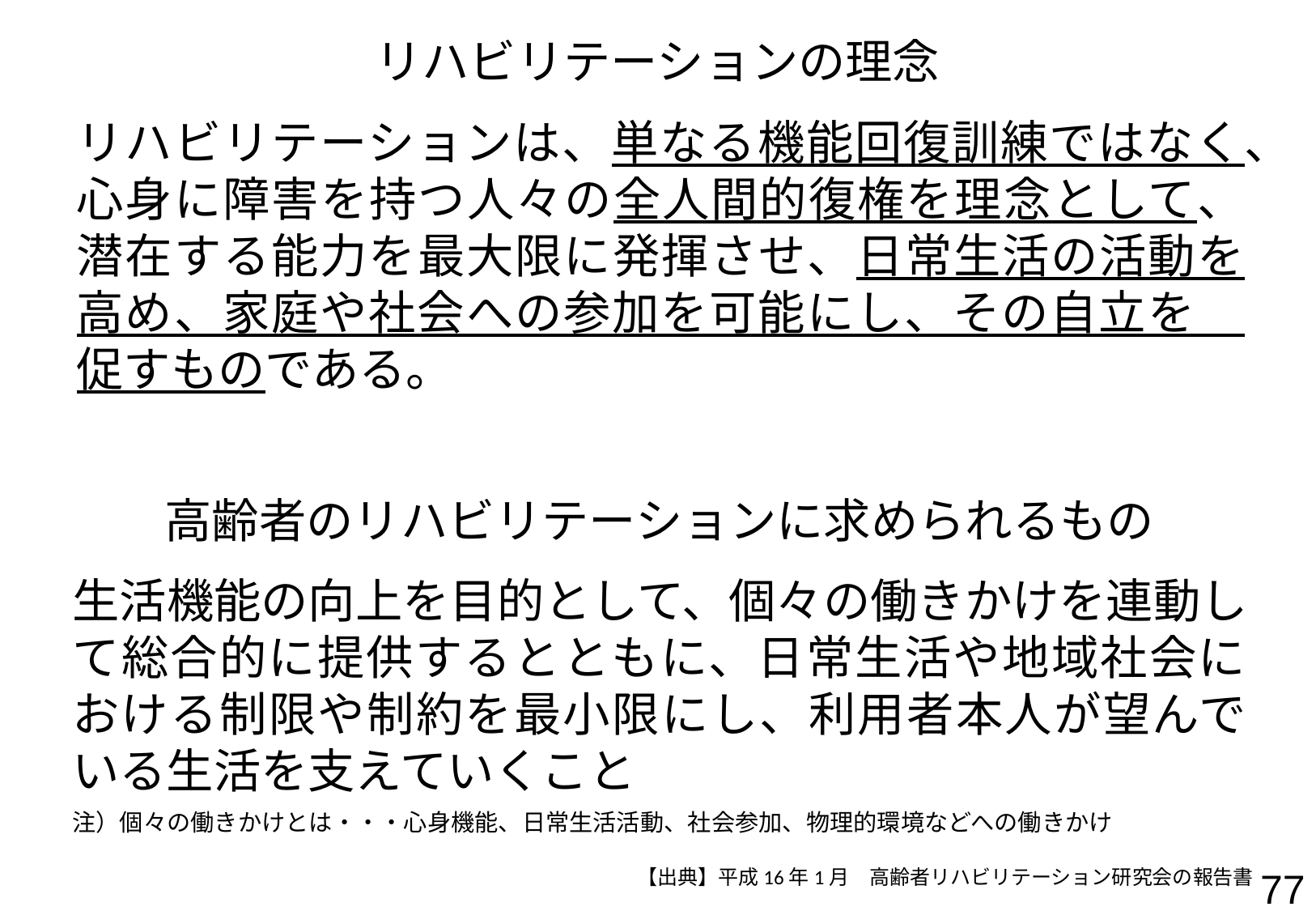

リハビリテーションの理念
# リハビリテーションは、単なる機能回復訓練ではなく、心身に障害を持つ人々の全人間的復権を理念として、潜在する能力を最大限に発揮させ、日常生活の活動を高め、家庭や社会への参加を可能にし、その自立を　促すものである。

高齢者のリハビリテーションに求められるもの
生活機能の向上を目的として、個々の働きかけを連動して総合的に提供するとともに、日常生活や地域社会における制限や制約を最小限にし、利用者本人が望んでいる生活を支えていくこと
注）個々の働きかけとは・・・心身機能、日常生活活動、社会参加、物理的環境などへの働きかけ

【出典】平成16年1月　高齢者リハビリテーション研究会の報告書
77